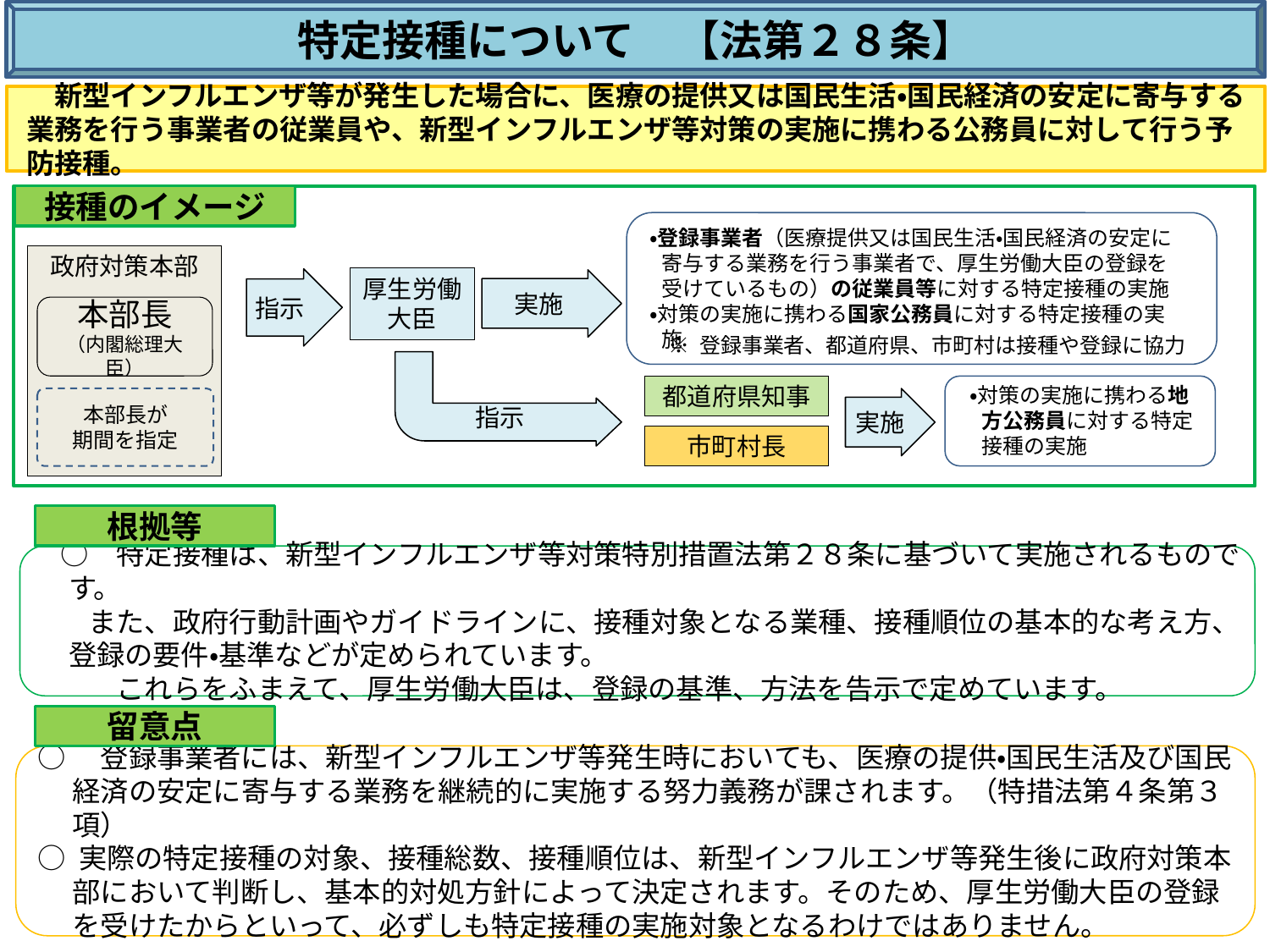

特定接種について　【法第２８条】
　新型インフルエンザ等が発生した場合に、医療の提供又は国民生活・国民経済の安定に寄与する業務を行う事業者の従業員や、新型インフルエンザ等対策の実施に携わる公務員に対して行う予防接種。

接種のイメージ

・登録事業者（医療提供又は国民生活・国民経済の安定に寄与する業務を行う事業者で、厚生労働大臣の登録を受けているもの）の従業員等に対する特定接種の実施
・対策の実施に携わる国家公務員に対する特定接種の実施
政府対策本部
厚生労働大臣
指示
実施
本部長
（内閣総理大臣）
※ 登録事業者、都道府県、市町村は接種や登録に協力

・対策の実施に携わる地方公務員に対する特定接種の実施
都道府県知事
本部長が
期間を指定
実施
指示
市町村長
根拠等
　○　特定接種は、新型インフルエンザ等対策特別措置法第２８条に基づいて実施されるものです。
　　また、政府行動計画やガイドラインに、接種対象となる業種、接種順位の基本的な考え方、登録の要件・基準などが定められています。
　　　これらをふまえて、厚生労働大臣は、登録の基準、方法を告示で定めています。
留意点
○　登録事業者には、新型インフルエンザ等発生時においても、医療の提供・国民生活及び国民経済の安定に寄与する業務を継続的に実施する努力義務が課されます。（特措法第４条第３項）
○ 実際の特定接種の対象、接種総数、接種順位は、新型インフルエンザ等発生後に政府対策本部において判断し、基本的対処方針によって決定されます。そのため、厚生労働大臣の登録を受けたからといって、必ずしも特定接種の実施対象となるわけではありません。